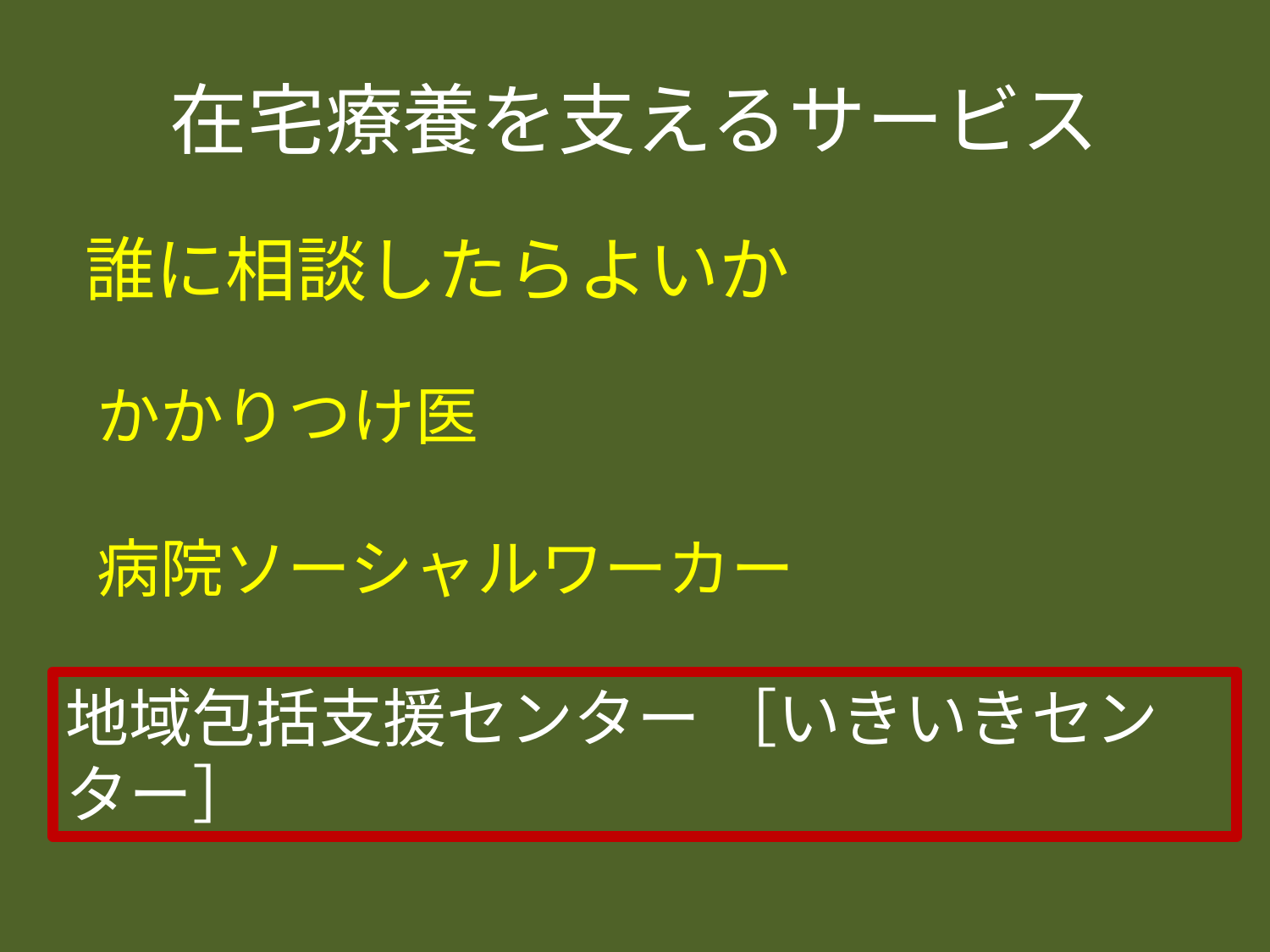

# 在宅療養を支えるサービス
誰に相談したらよいか
かかりつけ医

病院ソーシャルワーカー
地域包括支援センター ［いきいきセンター］